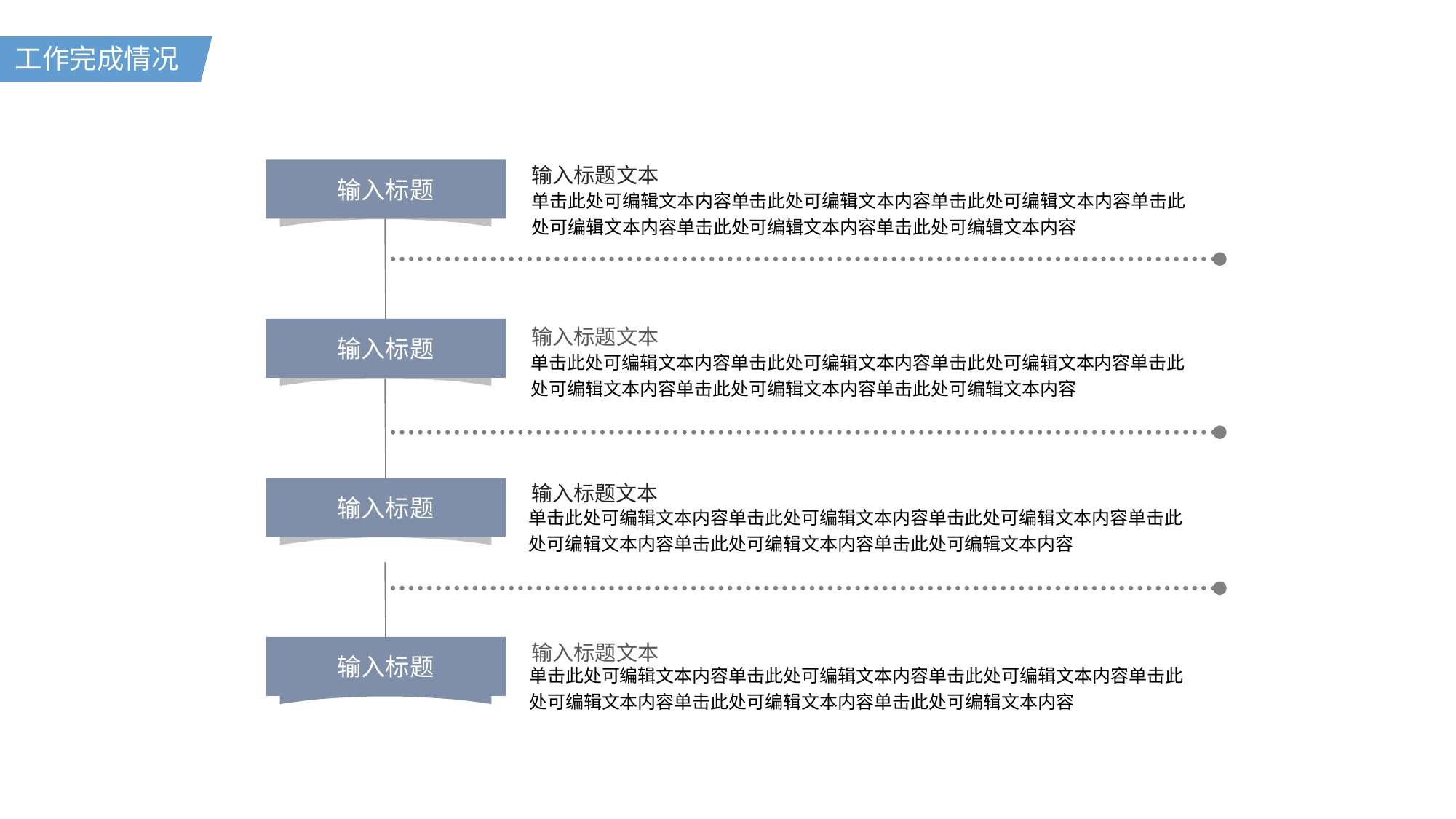

工作完成情况
输入标题
输入标题
输入标题
输入标题

输入标题文本
单击此处可编辑文本内容单击此处可编辑文本内容单击此处可编辑文本内容单击此处可编辑文本内容单击此处可编辑文本内容单击此处可编辑文本内容

输入标题文本

输入标题文本

输入标题文本
单击此处可编辑文本内容单击此处可编辑文本内容单击此处可编辑文本内容单击此处可编辑文本内容单击此处可编辑文本内容单击此处可编辑文本内容
单击此处可编辑文本内容单击此处可编辑文本内容单击此处可编辑文本内容单击此处可编辑文本内容单击此处可编辑文本内容单击此处可编辑文本内容
单击此处可编辑文本内容单击此处可编辑文本内容单击此处可编辑文本内容单击此处可编辑文本内容单击此处可编辑文本内容单击此处可编辑文本内容